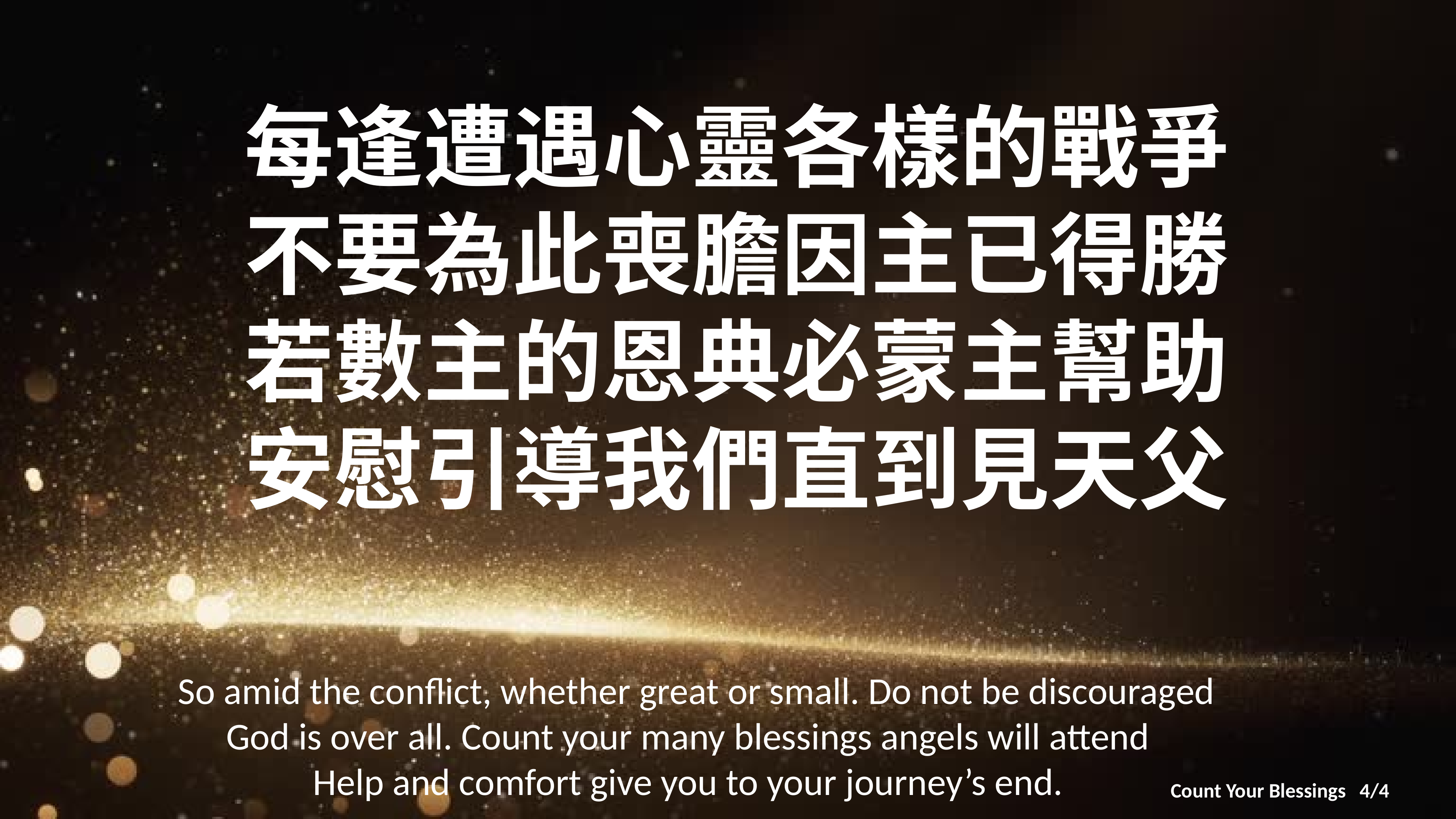

每逢遭遇心靈各樣的戰爭
不要為此喪膽因主已得勝
若數主的恩典必蒙主幫助
安慰引導我們直到見天父
   So amid the conflict, whether great or small. Do not be discouraged
God is over all. Count your many blessings angels will attend
Help and comfort give you to your journey’s end.
Count Your Blessings   4/4